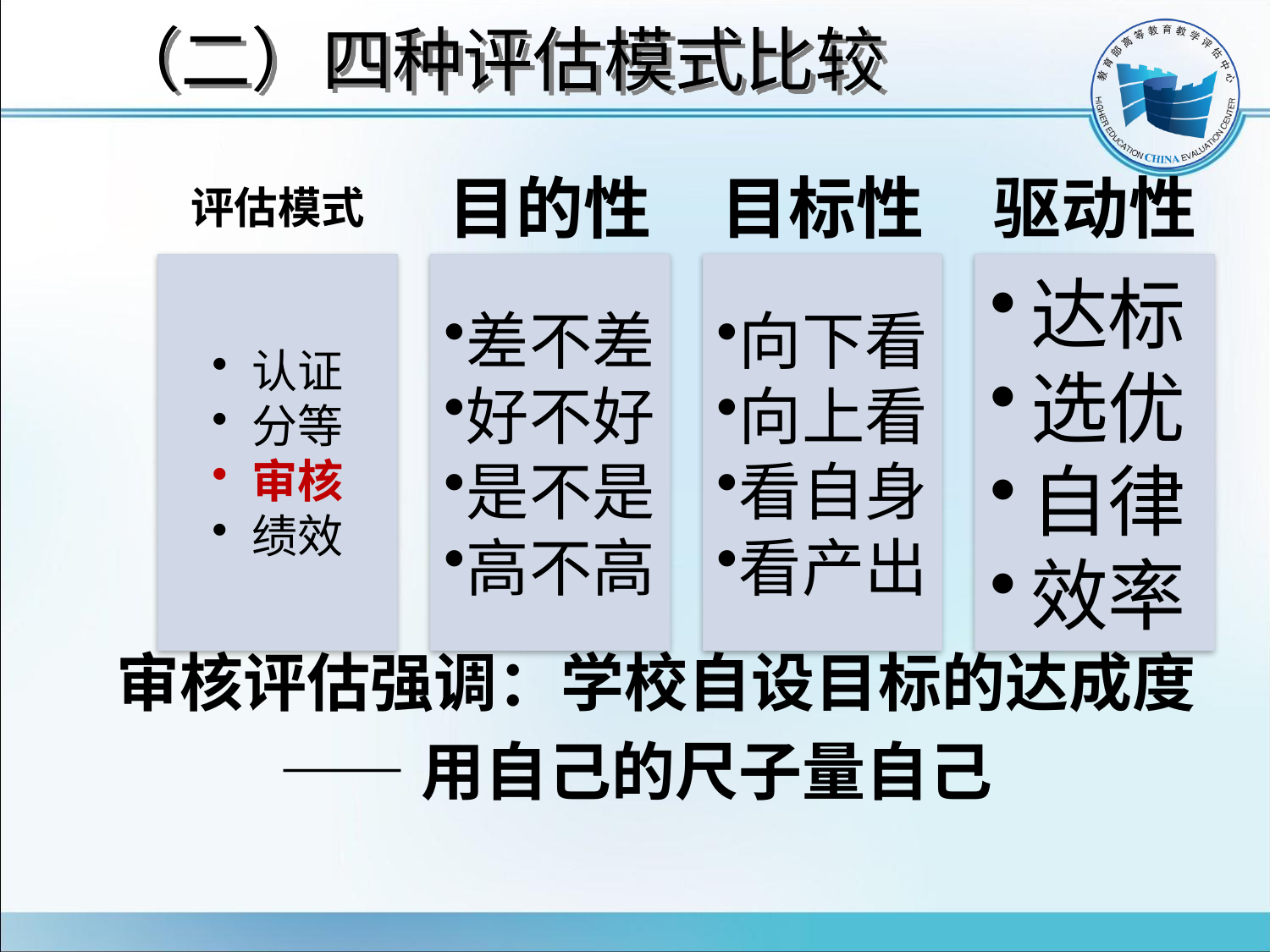

# （二）四种评估模式比较
评估模式
认证
分等
目的性
差不差
好不好
目标性
向下看
向上看
审核
看自身
驱动性
达标
是不是
选优
自律
效率
看产出
高不高
绩效

  审核评估强调：学校自设目标的达成度
——用自己的尺子量自己
10